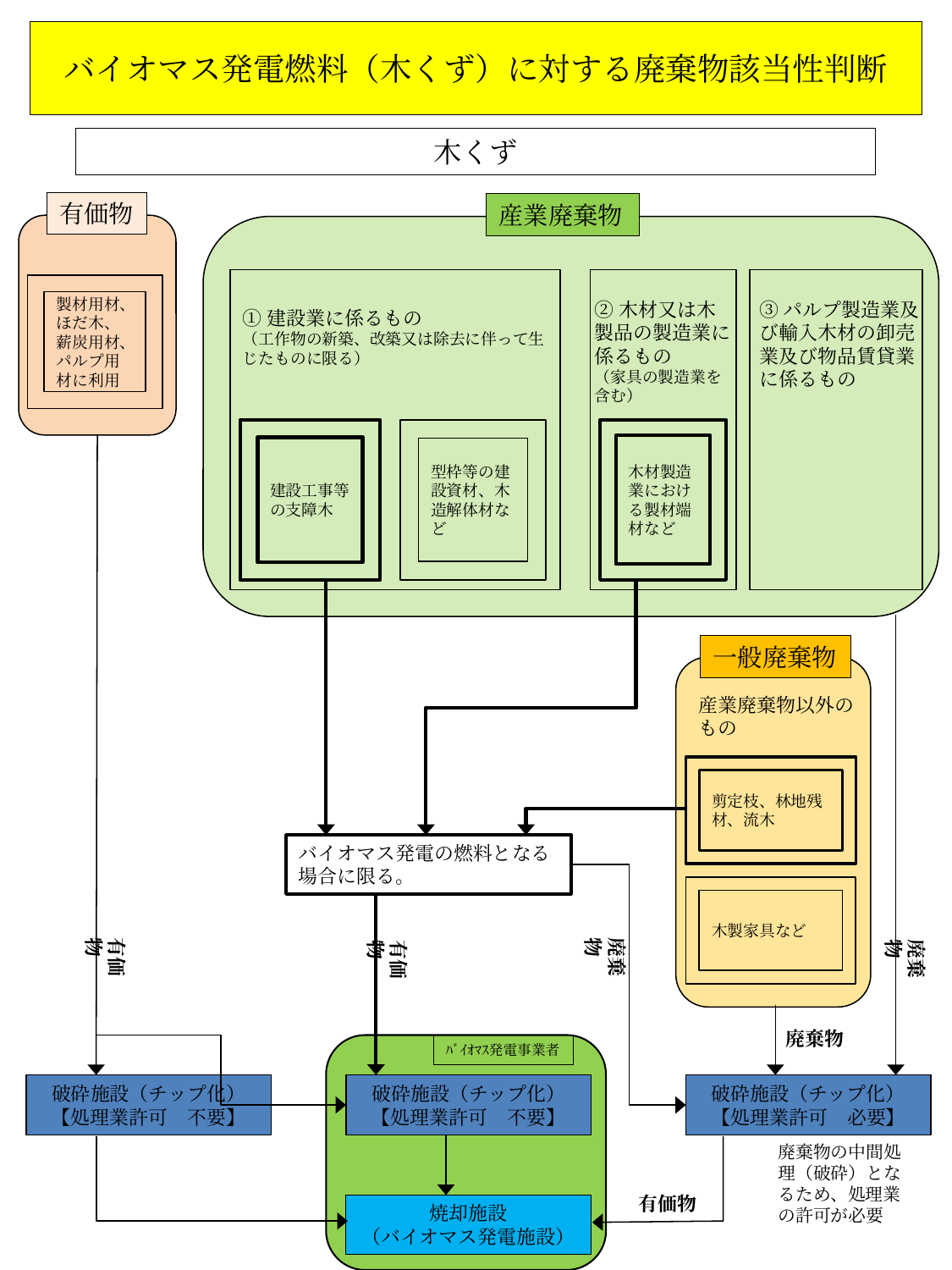

# バイオマス発電燃料（木くず）に対する廃棄物該当性判断
木くず
有価物
産業廃棄物

製材用材、ほだ木、薪炭用材、パルプ用材に利用
②木材又は木製品の製造業に係るもの
（家具の製造業を含む）
③パルプ製造業及び輸入木材の卸売業及び物品賃貸業に係るもの

①建設業に係るもの
（工作物の新築、改築又は除去に伴って生じたものに限る）
建設工事等の支障木
型枠等の建設資材、木造解体材など
木材製造業における製材端材など
一般廃棄物

産業廃棄物以外のもの
剪定枝、林地残材、流木

バイオマス発電の燃料となる場合に限る。
木製家具など
廃棄物
有価物
廃棄物
有価物
廃棄物

ﾊﾞｲｵﾏｽ発電事業者
破砕施設（チップ化）
【処理業許可　不要】
破砕施設（チップ化）
【処理業許可　不要】
破砕施設（チップ化）
【処理業許可　必要】
廃棄物の中間処理（破砕）となるため、処理業の許可が必要

有価物
焼却施設
（バイオマス発電施設）